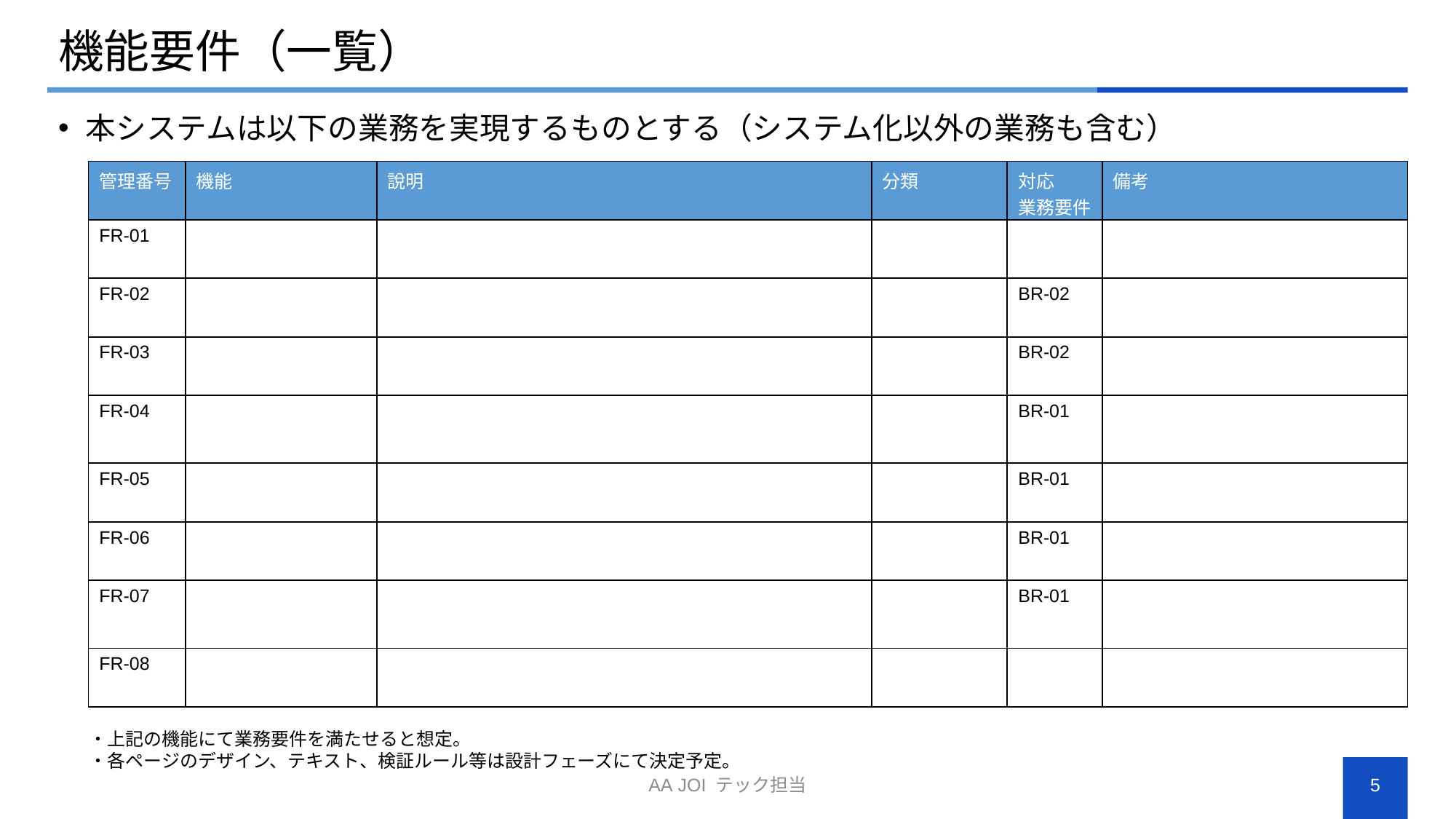

# 機能要件（一覧）
本システムは以下の業務を実現するものとする（システム化以外の業務も含む）
| 管理番号 | 機能 | 說明 | 分類 | 対応 業務要件 | 備考 |
| --- | --- | --- | --- | --- | --- |
| FR-01 |  |  |  |  |  |
| FR-02 |  |  |  | BR-02 |  |
| FR-03 |  |  |  | BR-02 |  |
| FR-04 |  |  |  | BR-01 |  |
| FR-05 |  |  |  | BR-01 |  |
| FR-06 |  |  |  | BR-01 |  |
| FR-07 |  |  |  | BR-01 |  |
| FR-08 |  |  |  |  |  |
・上記の機能にて業務要件を満たせると想定。
・各ページのデザイン、テキスト、検証ルール等は設計フェーズにて決定予定。
AA JOI テック担当
5